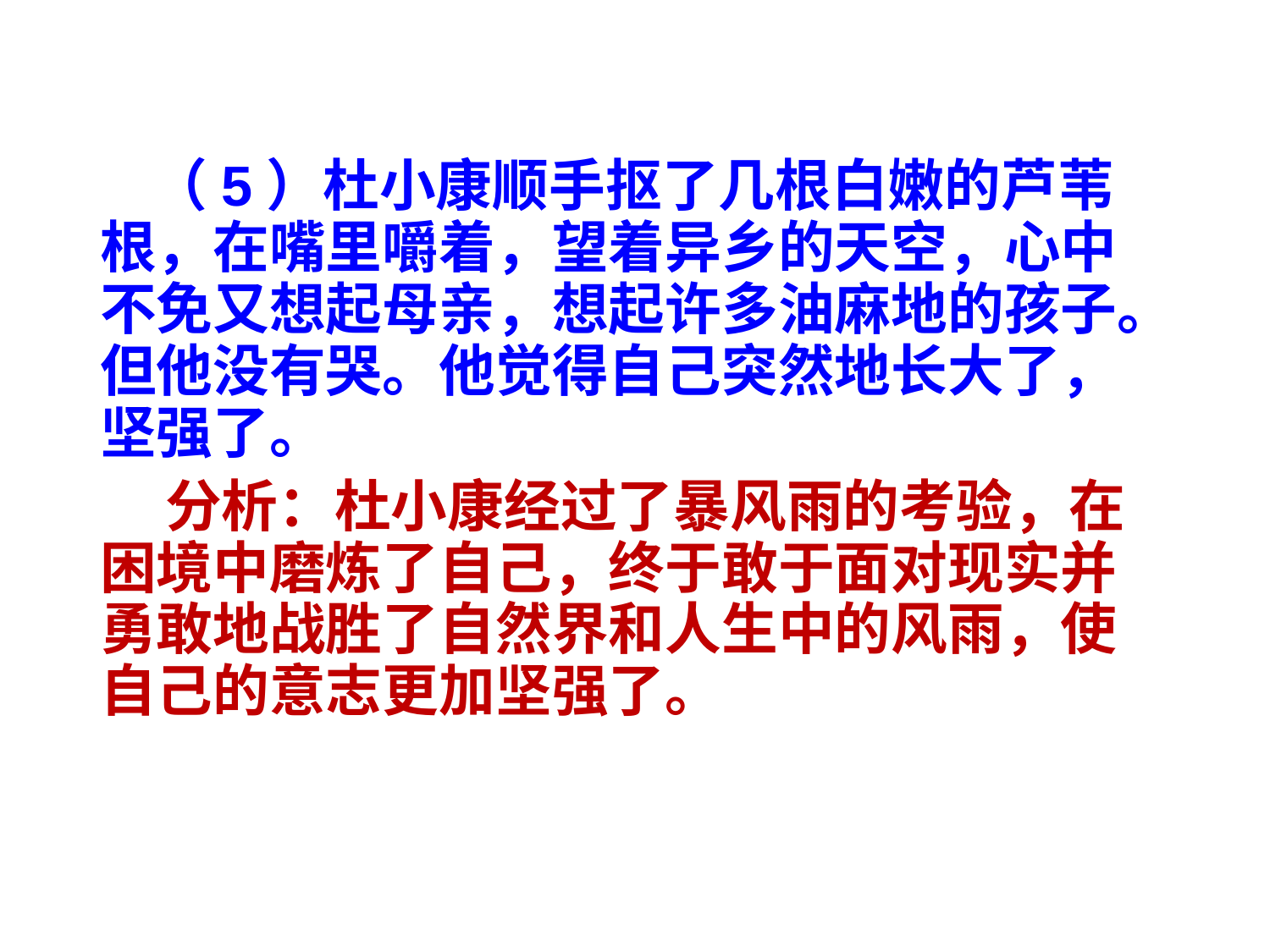

（5）杜小康顺手抠了几根白嫩的芦苇根，在嘴里嚼着，望着异乡的天空，心中不免又想起母亲，想起许多油麻地的孩子。但他没有哭。他觉得自己突然地长大了，坚强了。
    分析：杜小康经过了暴风雨的考验，在困境中磨炼了自己，终于敢于面对现实并勇敢地战胜了自然界和人生中的风雨，使自己的意志更加坚强了。